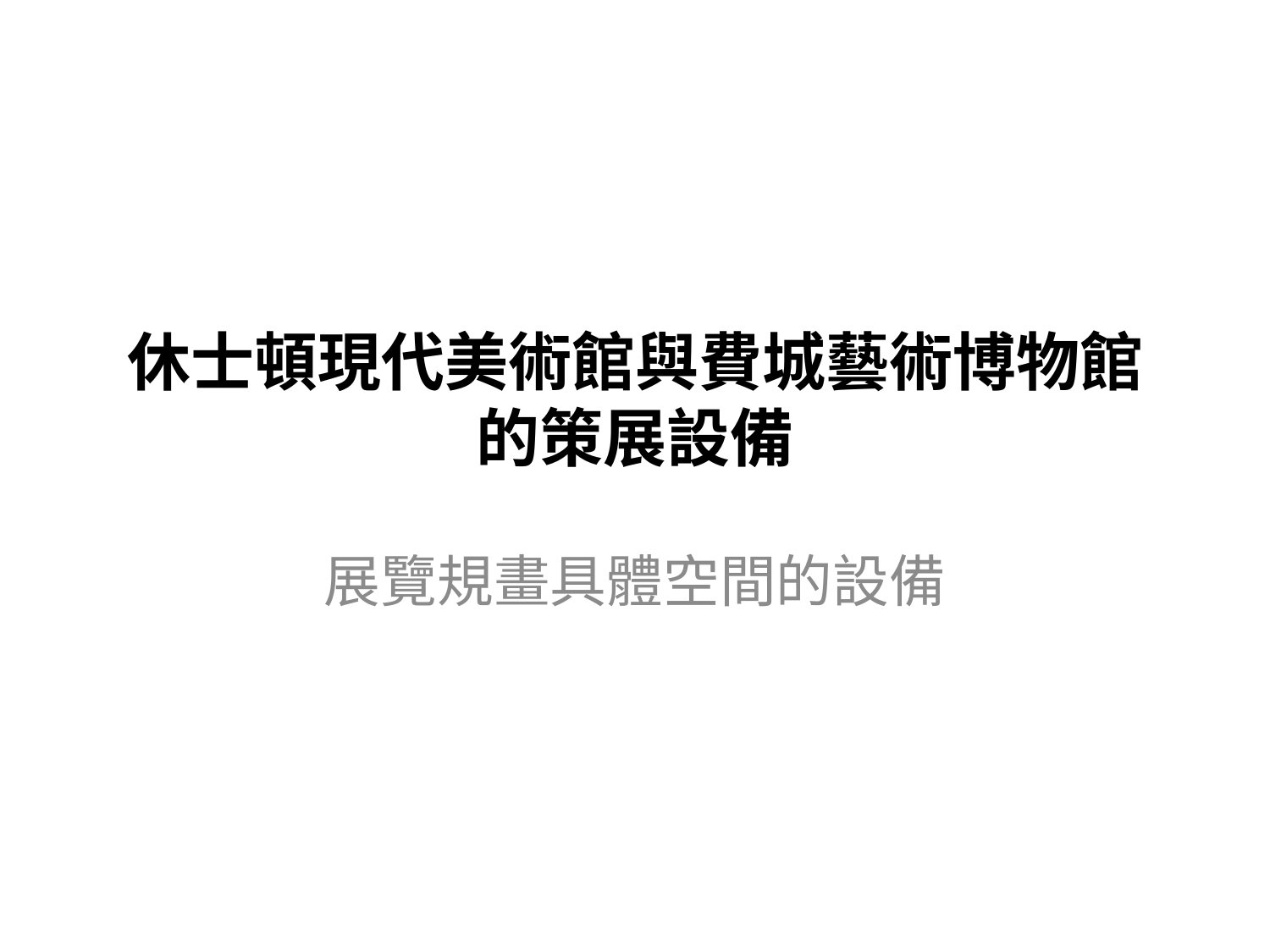

# 休士頓現代美術館與費城藝術博物館的策展設備
展覽規畫具體空間的設備